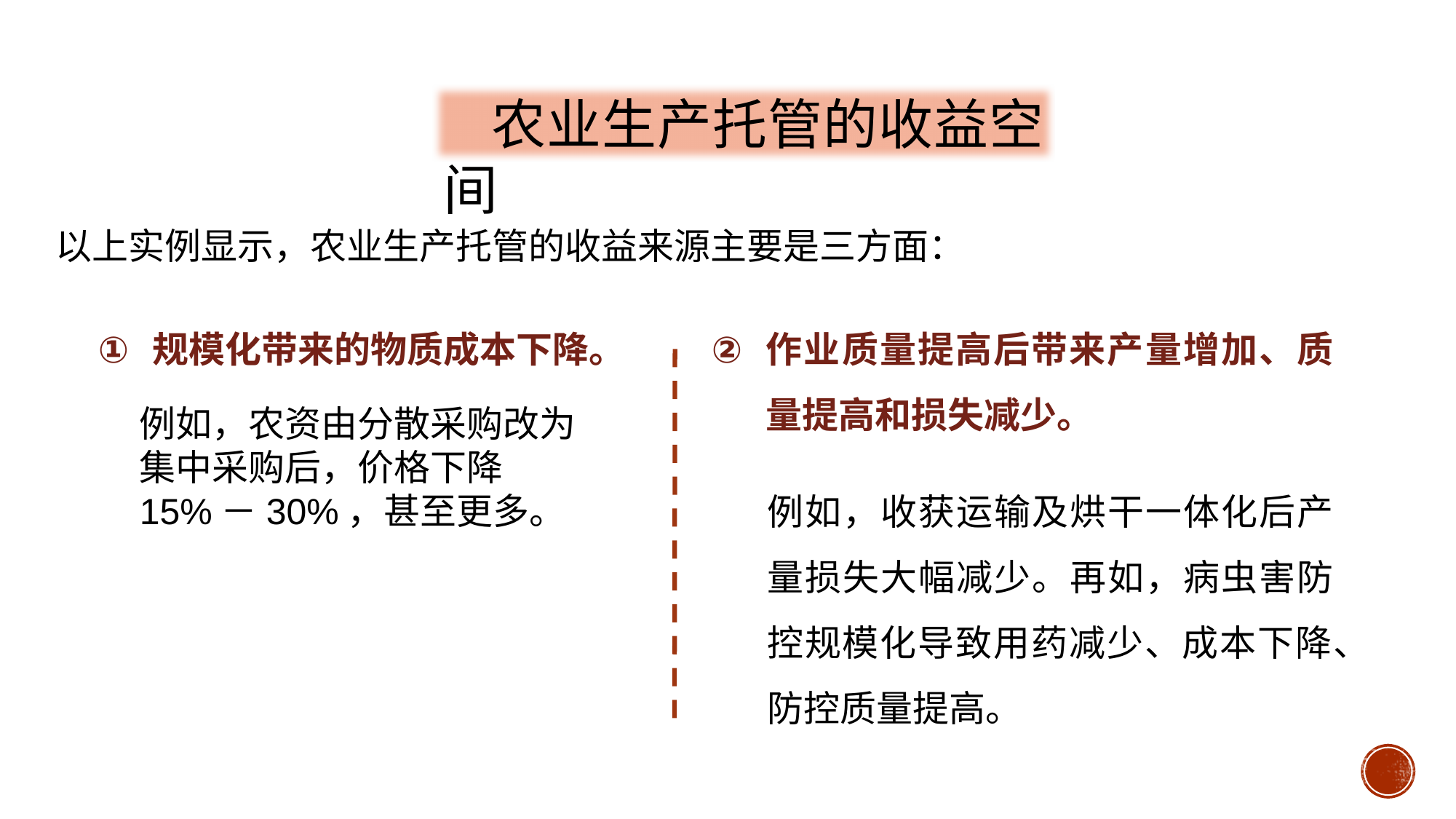

农业生产托管的收益空间
以上实例显示，农业生产托管的收益来源主要是三方面：
规模化带来的物质成本下降。
作业质量提高后带来产量增加、质量提高和损失减少。
例如，农资由分散采购改为集中采购后，价格下降15%－30%，甚至更多。
例如，收获运输及烘干一体化后产量损失大幅减少。再如，病虫害防控规模化导致用药减少、成本下降、防控质量提高。